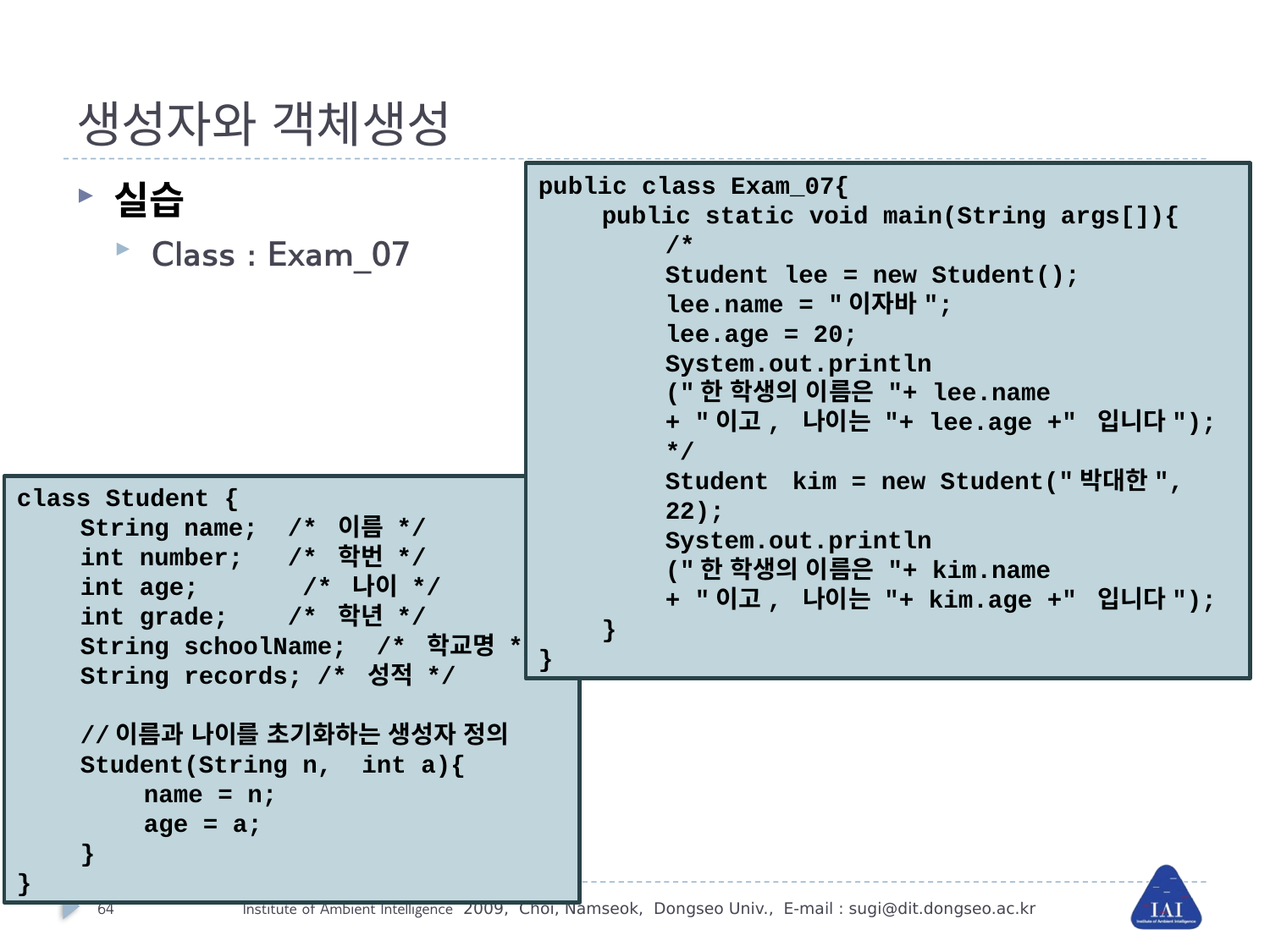

# 생성자와 객체생성
public class Exam_07{
public static void main(String args[]){
/*
Student lee = new Student();
lee.name = "이자바";
lee.age = 20;
System.out.println
("한 학생의 이름은 "+ lee.name
+ "이고, 나이는 "+ lee.age +" 입니다");
*/
Student	kim = new Student("박대한", 22);
System.out.println
("한 학생의 이름은 "+ kim.name
+ "이고, 나이는 "+ kim.age +" 입니다");
}
}
실습
Class : Exam_07

class Student {
String name;  /* 이름 */
int number;   /* 학번 */
int age;       /* 나이 */
int grade;    /* 학년 */
String schoolName;  /* 학교명 */
String records; /* 성적 */

//이름과 나이를 초기화하는 생성자 정의
Student(String n,  int a){
name = n;
age = a;
}
}